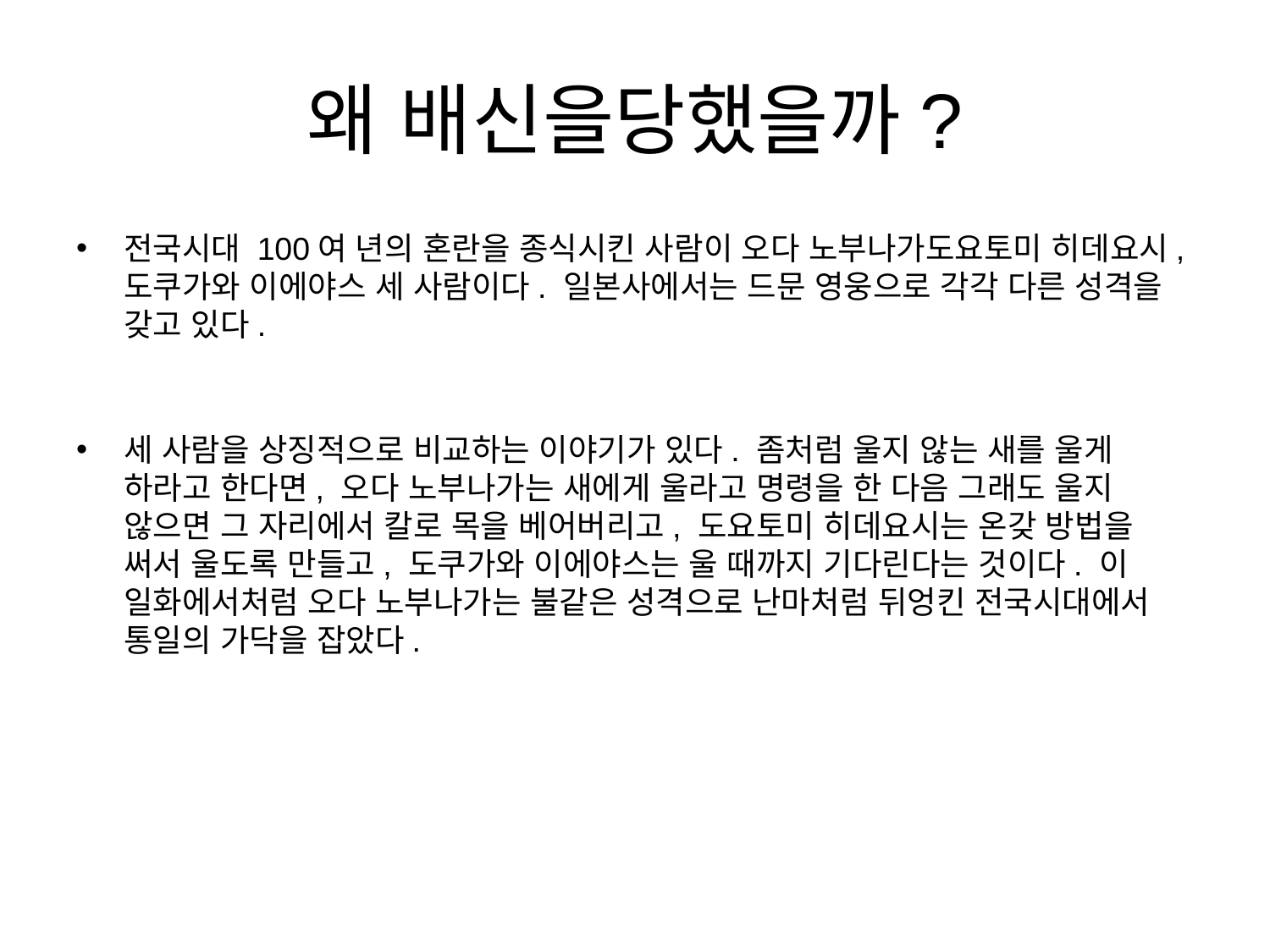

# 왜 배신을당했을까?
전국시대 100여 년의 혼란을 종식시킨 사람이 오다 노부나가도요토미 히데요시,도쿠가와 이에야스 세 사람이다. 일본사에서는 드문 영웅으로 각각 다른 성격을 갖고 있다.
세 사람을 상징적으로 비교하는 이야기가 있다. 좀처럼 울지 않는 새를 울게 하라고 한다면, 오다 노부나가는 새에게 울라고 명령을 한 다음 그래도 울지 않으면 그 자리에서 칼로 목을 베어버리고, 도요토미 히데요시는 온갖 방법을 써서 울도록 만들고, 도쿠가와 이에야스는 울 때까지 기다린다는 것이다. 이 일화에서처럼 오다 노부나가는 불같은 성격으로 난마처럼 뒤엉킨 전국시대에서 통일의 가닥을 잡았다.